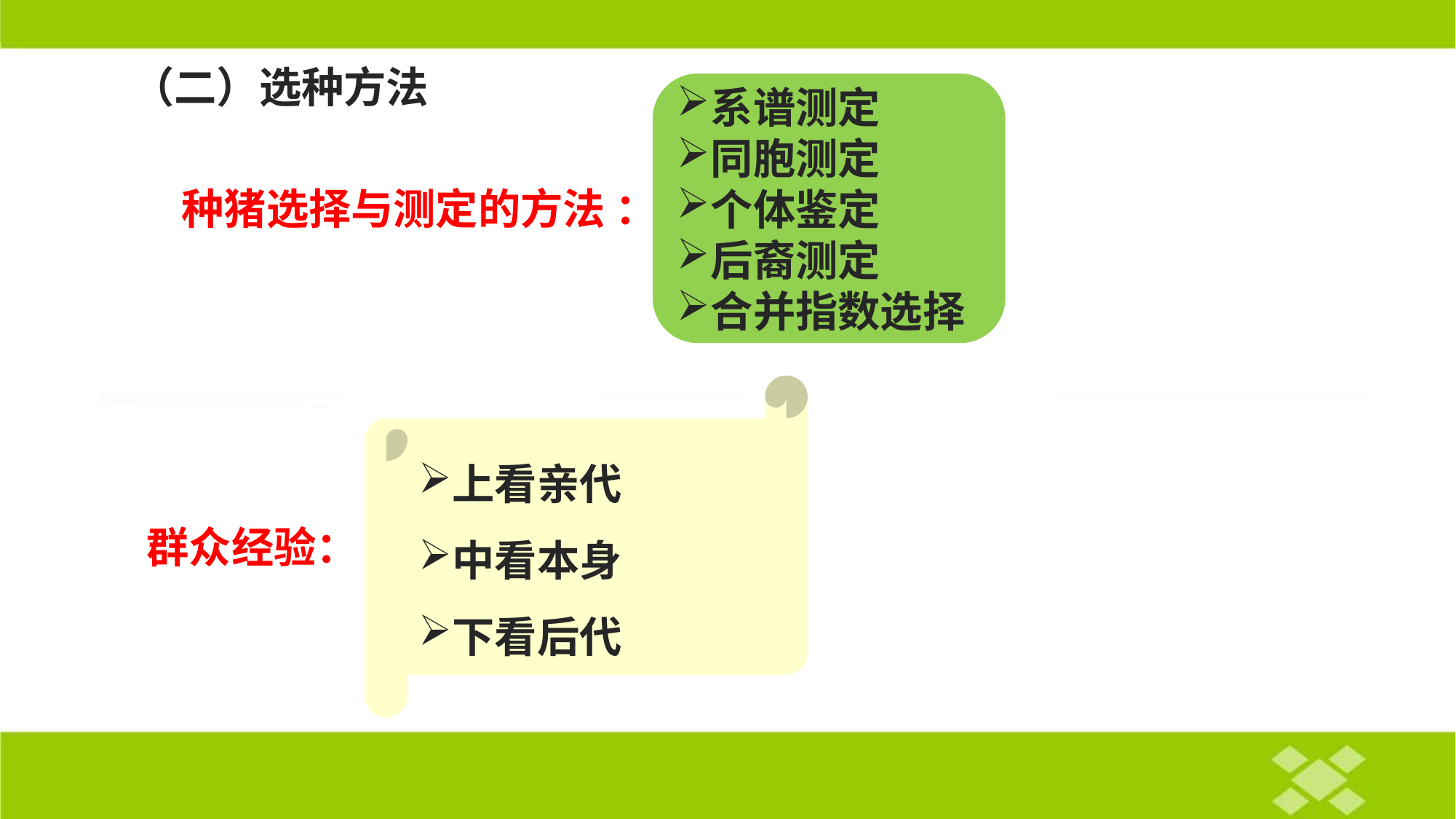

# （二）选种方法
系谱测定
同胞测定
个体鉴定
后裔测定
合并指数选择
种猪选择与测定的方法 ：
上看亲代
中看本身
下看后代

群众经验：